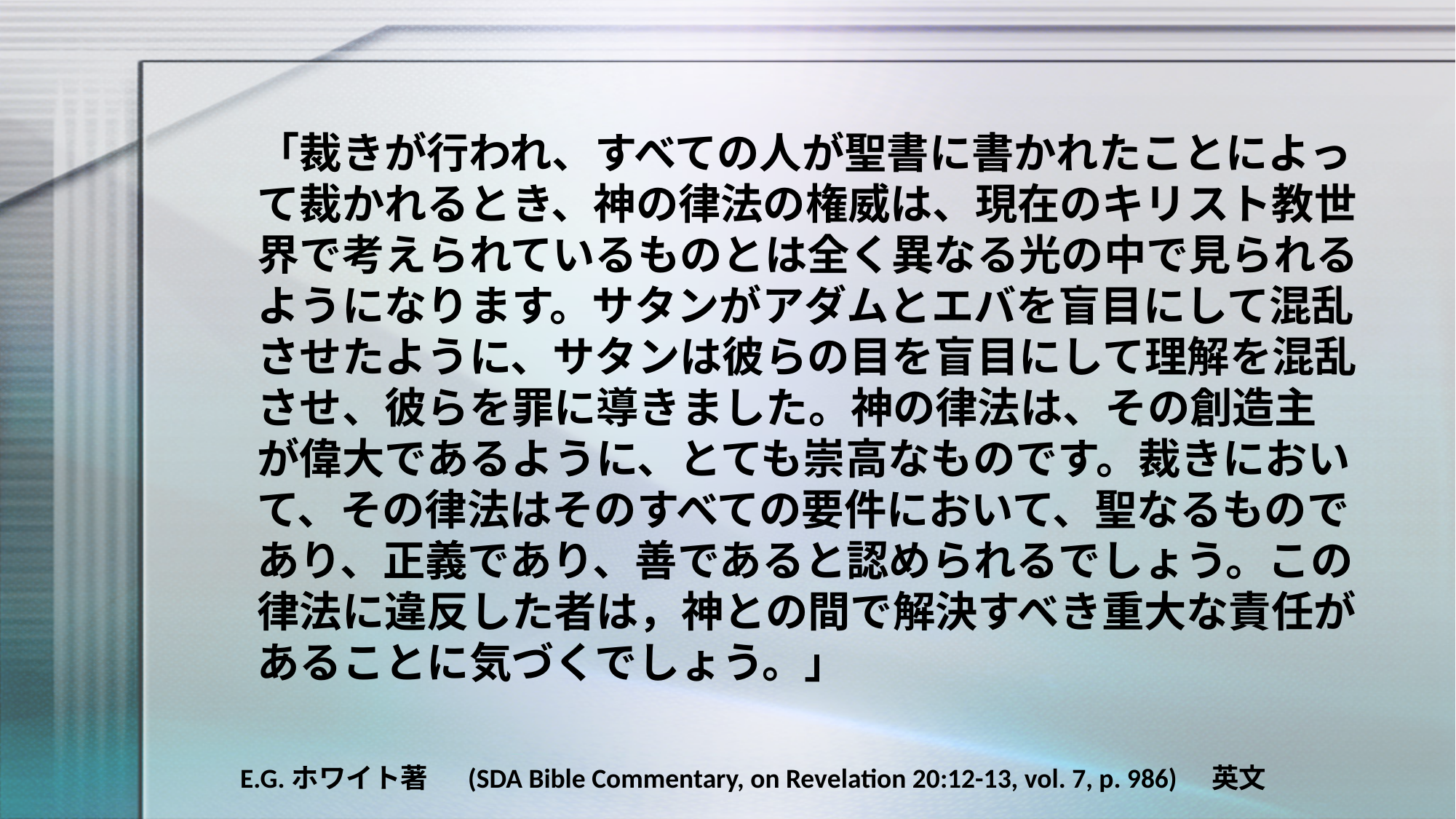

「裁きが行われ、すべての人が聖書に書かれたことによって裁かれるとき、神の律法の権威は、現在のキリスト教世界で考えられているものとは全く異なる光の中で見られるようになります。サタンがアダムとエバを盲目にして混乱させたように、サタンは彼らの目を盲目にして理解を混乱させ、彼らを罪に導きました。神の律法は、その創造主が偉大であるように、とても崇高なものです。裁きにおいて、その律法はそのすべての要件において、聖なるものであり、正義であり、善であると認められるでしょう。この律法に違反した者は，神との間で解決すべき重大な責任があることに気づくでしょう。」
E.G.ホワイト著　 (SDA Bible Commentary, on Revelation 20:12-13, vol. 7, p. 986)　英文